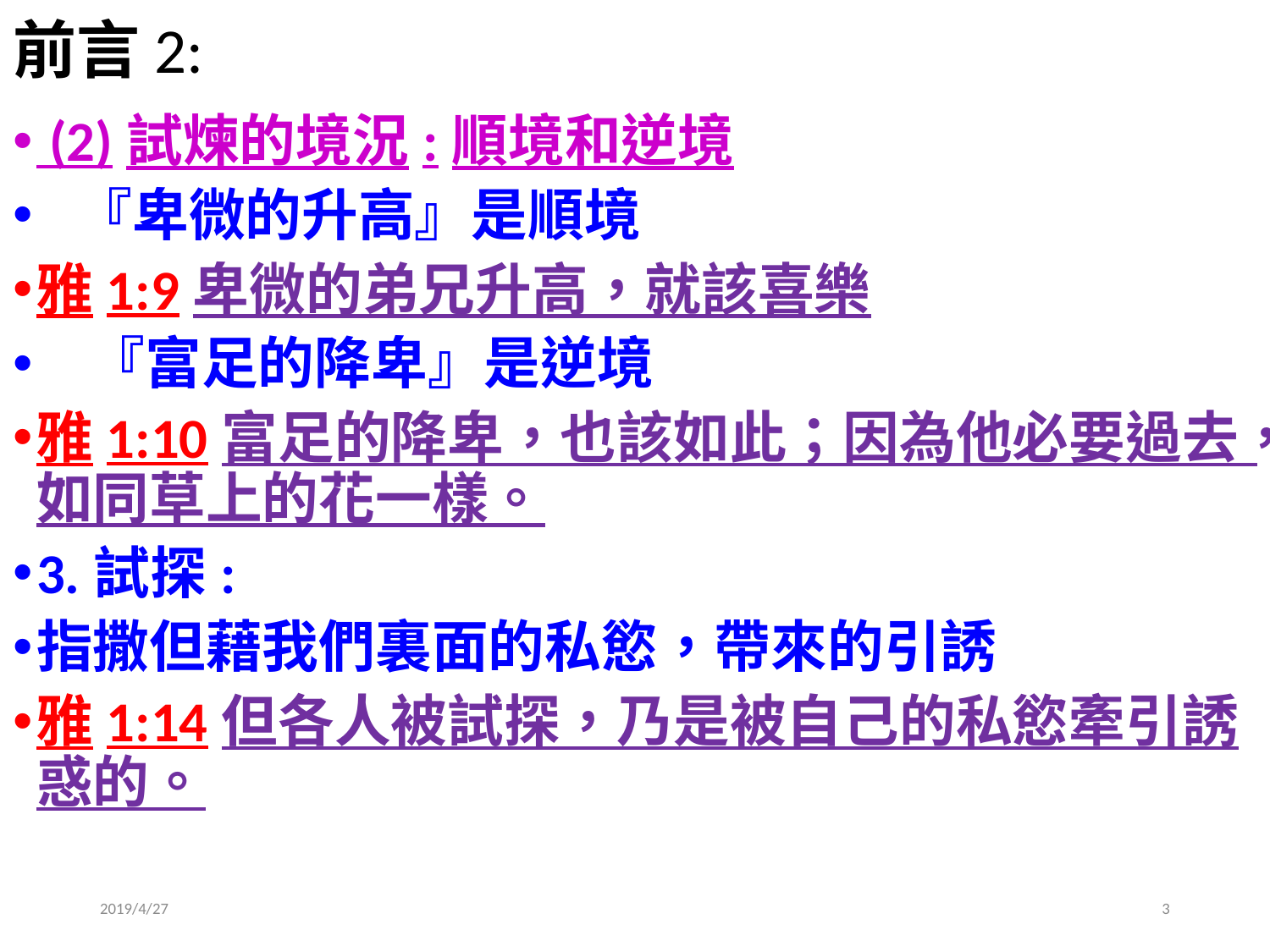

# 前言2:
 (2)試煉的境況:順境和逆境
  『卑微的升高』是順境
雅1:9卑微的弟兄升高，就該喜樂
   『富足的降卑』是逆境
雅1:10富足的降卑，也該如此；因為他必要過去，如同草上的花一樣。
3.試探:
指撒但藉我們裏面的私慾，帶來的引誘
雅1:14但各人被試探，乃是被自己的私慾牽引誘惑的。

2019/4/27
3